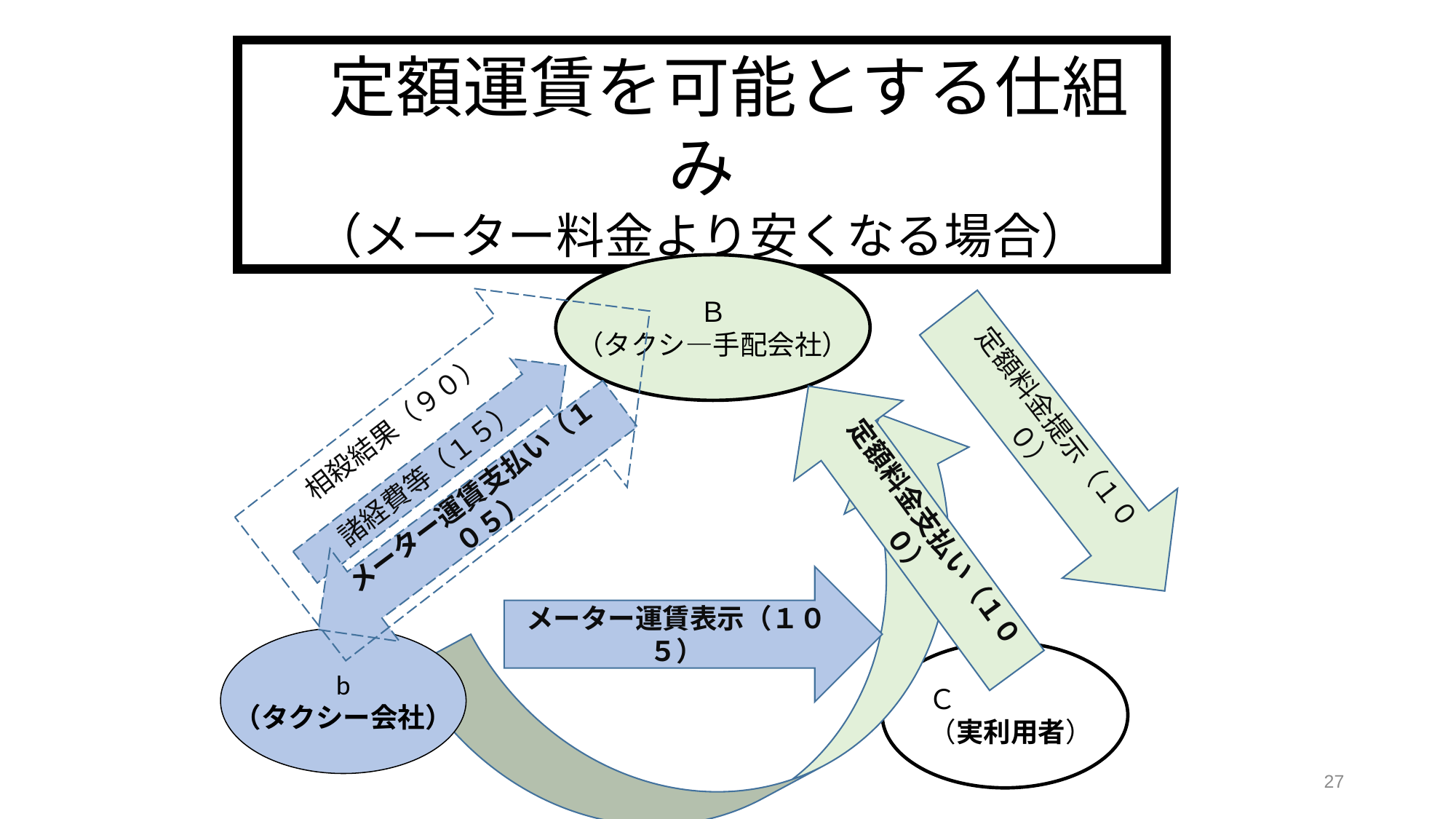

定額運賃を可能とする仕組み
（メーター料金より安くなる場合）
Ｂ
（タクシ―手配会社）

相殺結果（９０）

定額料金提示（１００）
諸経費等（１５）
メーター運賃支払い（１０５）
定額料金支払い（１００）

メーター運賃表示（１０５）
b
（タクシー会社）
Ｃ
（実利用者）
27